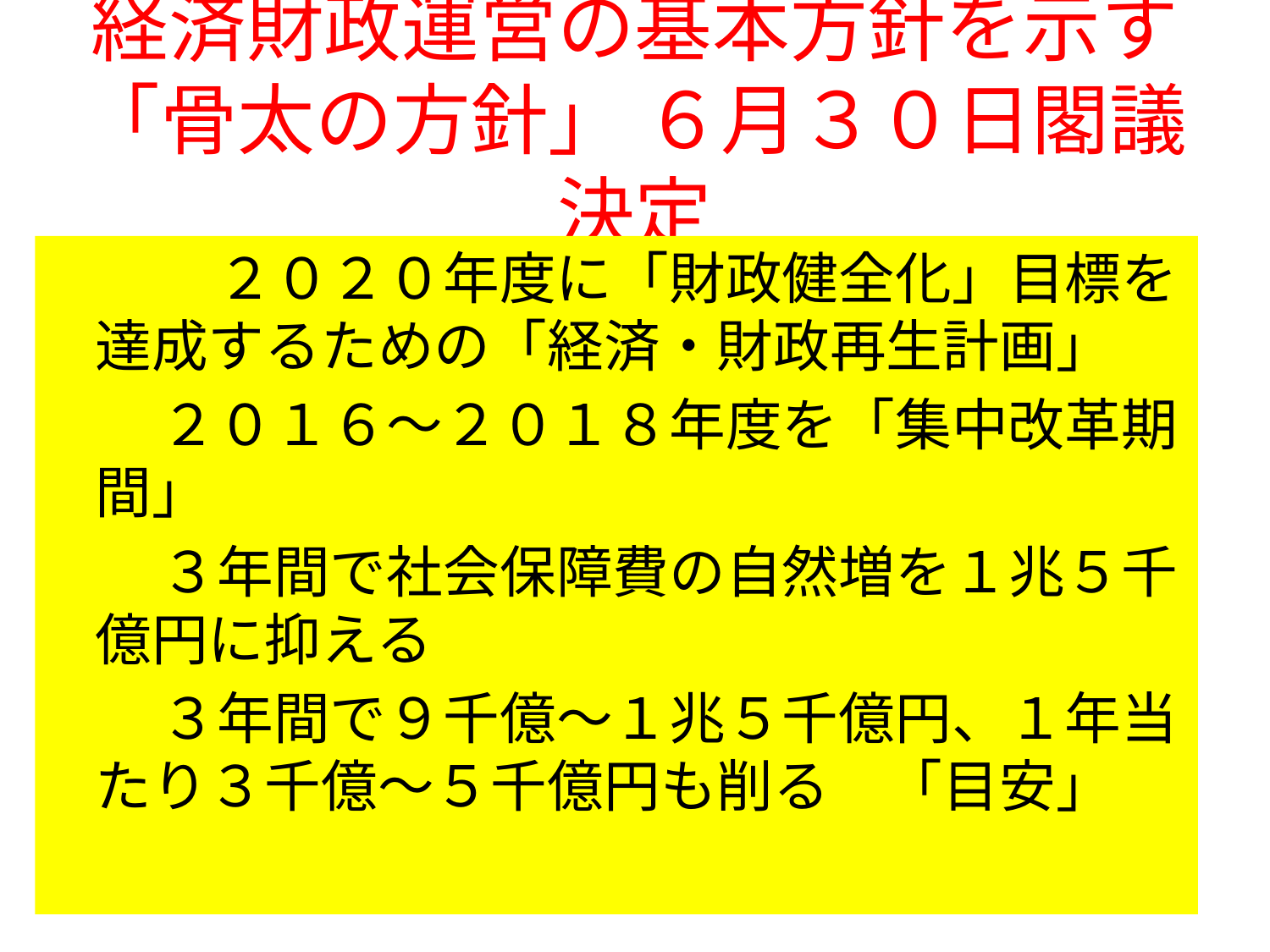

# 経済財政運営の基本方針を示す「骨太の方針」 ６月３０日閣議決定
　　　２０２０年度に「財政健全化」目標を達成するための「経済・財政再生計画」
　　２０１６～２０１８年度を「集中改革期間」
　　３年間で社会保障費の自然増を１兆５千億円に抑える
　　３年間で９千億～１兆５千億円、１年当たり３千億～５千億円も削る　「目安」